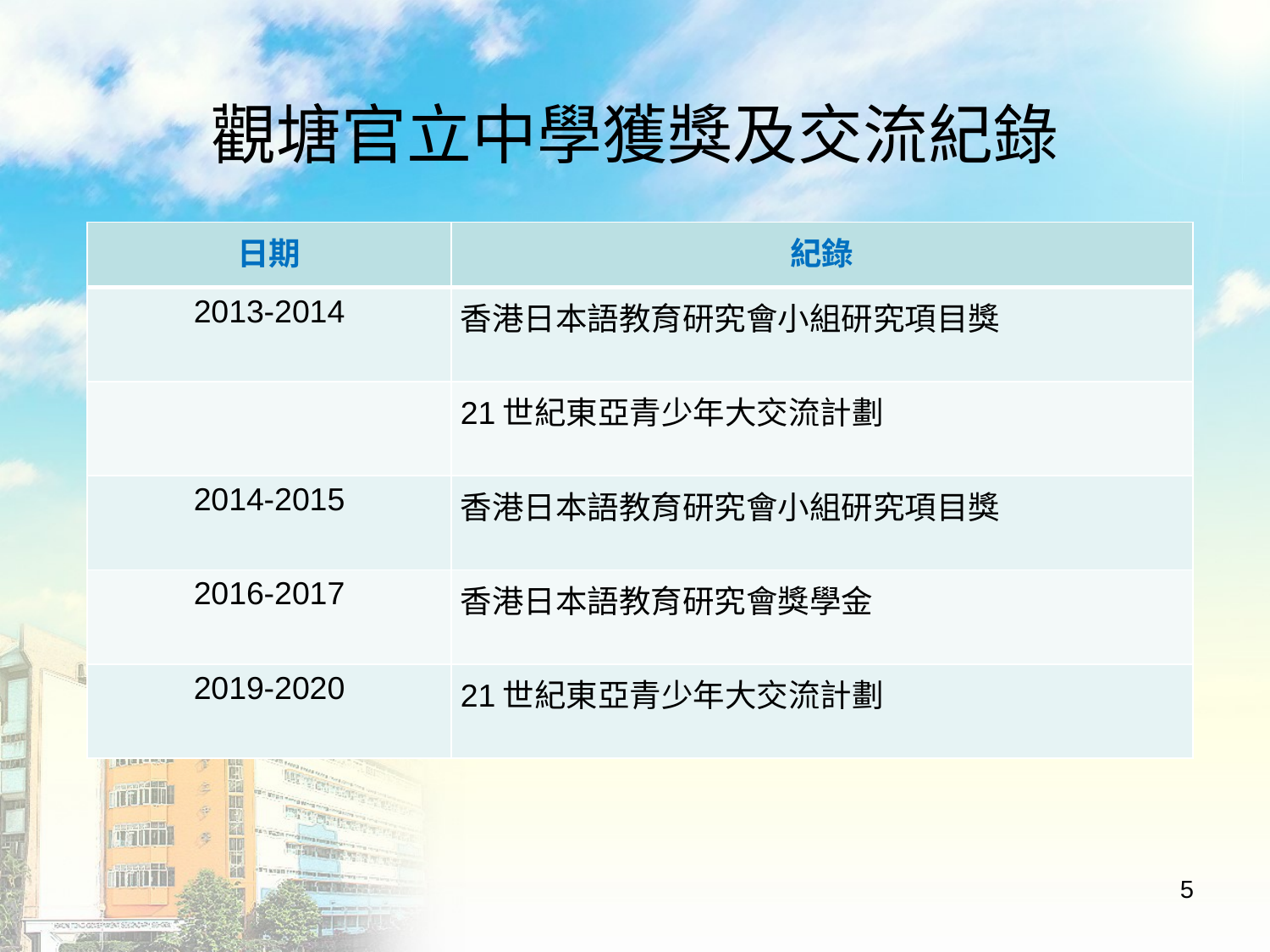

# 觀塘官立中學獲獎及交流紀錄

| 日期 | 紀錄 |
| --- | --- |
| 2013-2014 | 香港日本語教育研究會小組研究項目獎 |
|  | 21世紀東亞青少年大交流計劃 |
| 2014-2015 | 香港日本語教育研究會小組研究項目獎 |
| 2016-2017 | 香港日本語教育研究會獎學金 |
| 2019-2020 | 21世紀東亞青少年大交流計劃 |
5